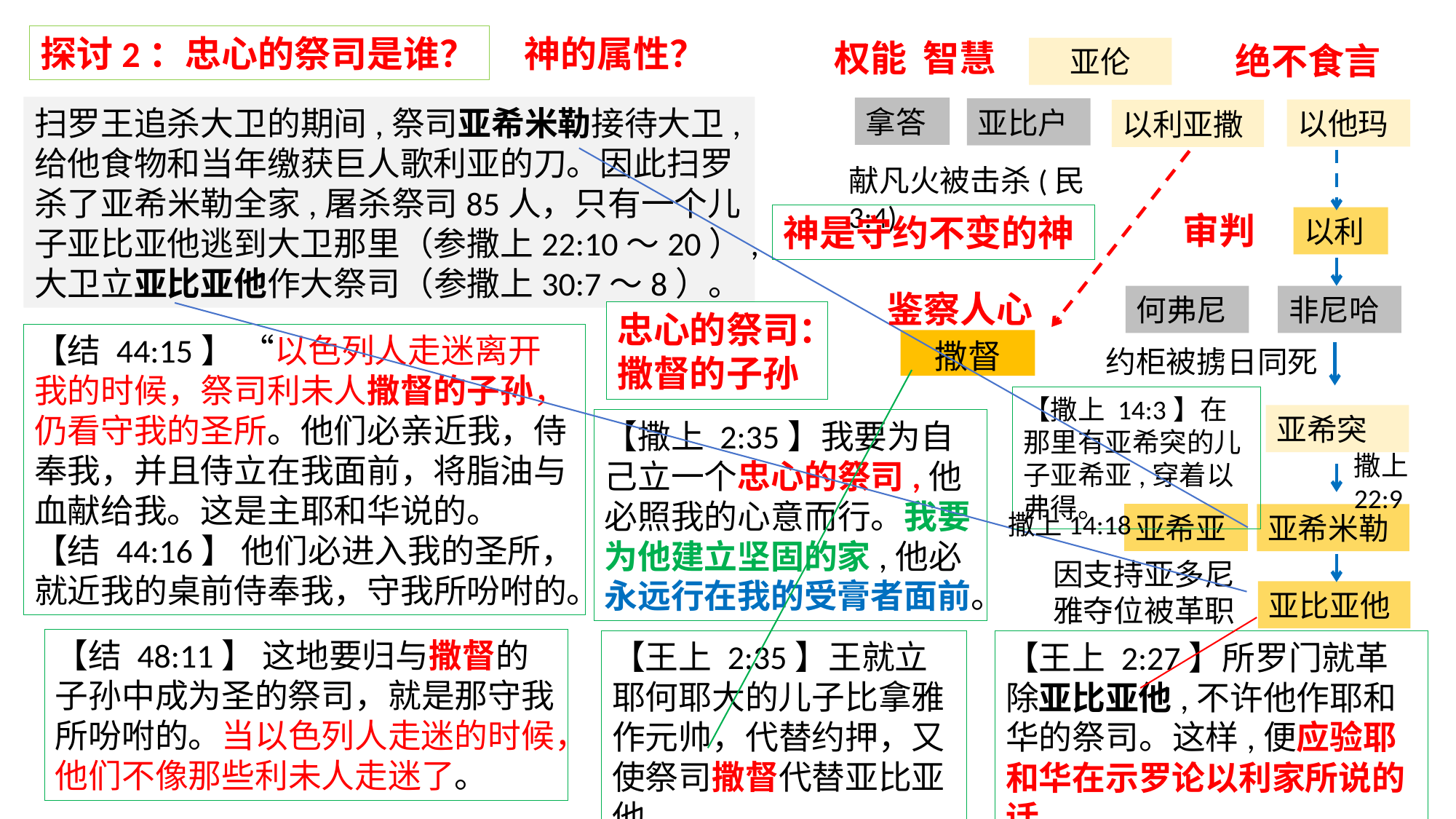

探讨2：忠心的祭司是谁？
神的属性？
是撒母耳吗？
权能  智慧
绝不食言
亚伦
扫罗王追杀大卫的期间,祭司亚希米勒接待大卫,给他食物和当年缴获巨人歌利亚的刀。因此扫罗杀了亚希米勒全家,屠杀祭司85人，只有一个儿子亚比亚他逃到大卫那里（参撒上22:10～20）,大卫立亚比亚他作大祭司（参撒上30:7～8）。
拿答
亚比户
以他玛
以利亚撒
献凡火被击杀(民3:4)
审判
神是守约不变的神
以利
鉴察人心
何弗尼
非尼哈
忠心的祭司：撒督的子孙
【结 44:15】 “以色列人走迷离开我的时候，祭司利未人撒督的子孙，仍看守我的圣所。他们必亲近我，侍奉我，并且侍立在我面前，将脂油与血献给我。这是主耶和华说的。
【结 44:16】 他们必进入我的圣所，就近我的桌前侍奉我，守我所吩咐的。
撒督
约柜被掳日同死
【撒上 14:3】在那里有亚希突的儿子亚希亚,穿着以弗得。
亚希突
【撒上 2:35】我要为自己立一个忠心的祭司,他必照我的心意而行。我要为他建立坚固的家,他必永远行在我的受膏者面前。
撒上22:9
撒上14:18
亚希亚
亚希米勒
因支持亚多尼雅夺位被革职
亚比亚他
【结 48:11】 这地要归与撒督的子孙中成为圣的祭司，就是那守我所吩咐的。当以色列人走迷的时候，他们不像那些利未人走迷了。
【王上 2:35】王就立耶何耶大的儿子比拿雅作元帅，代替约押，又使祭司撒督代替亚比亚他。
【王上 2:27】所罗门就革除亚比亚他,不许他作耶和华的祭司。这样,便应验耶和华在示罗论以利家所说的话。